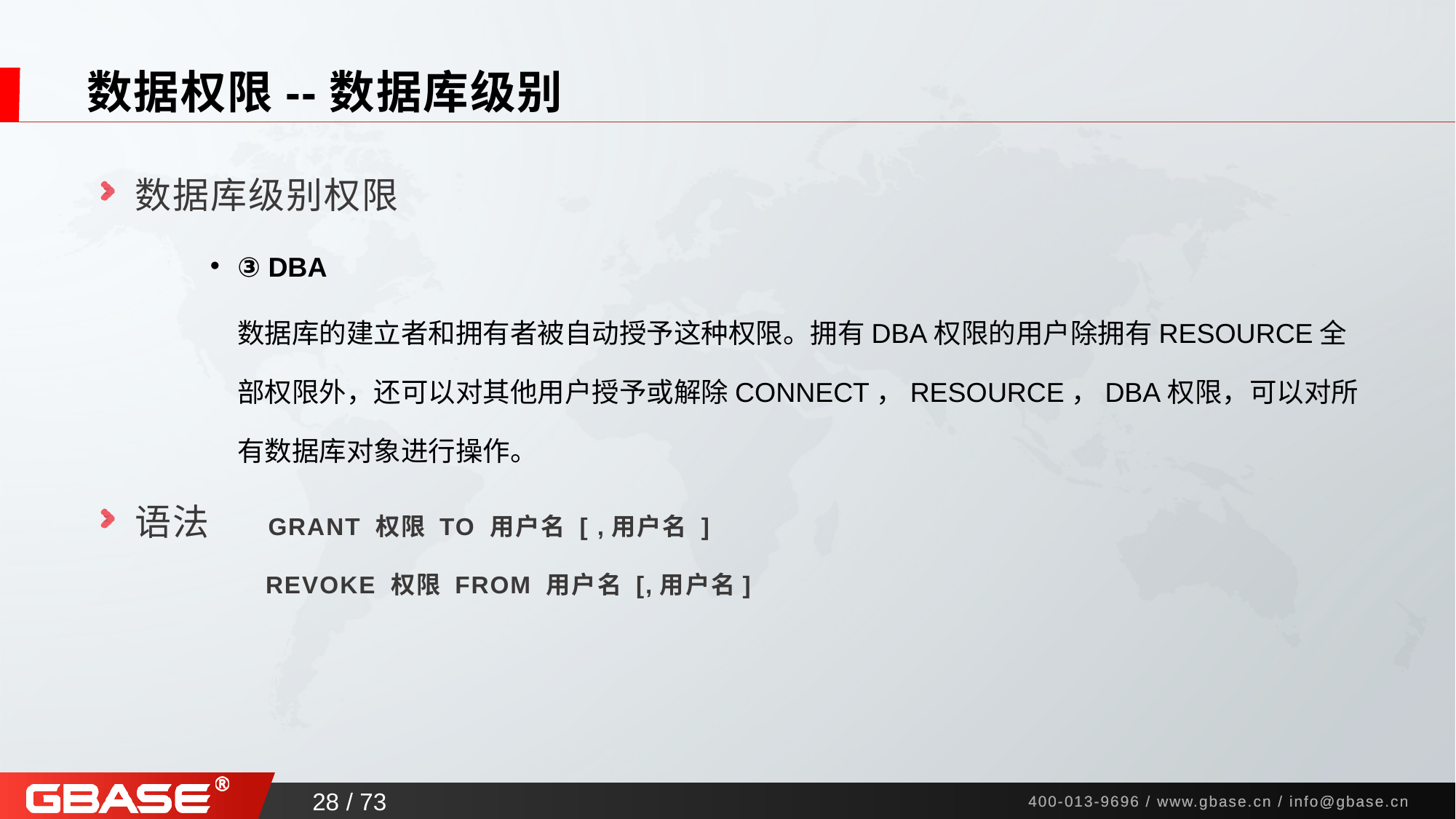

# 数据权限--数据库级别
数据库级别权限
③ DBA
数据库的建立者和拥有者被自动授予这种权限。拥有DBA权限的用户除拥有RESOURCE全部权限外，还可以对其他用户授予或解除CONNECT，RESOURCE，DBA权限，可以对所有数据库对象进行操作。
语法       GRANT 权限 TO 用户名 [ ,用户名 ]
                    REVOKE 权限 FROM 用户名 [,用户名]